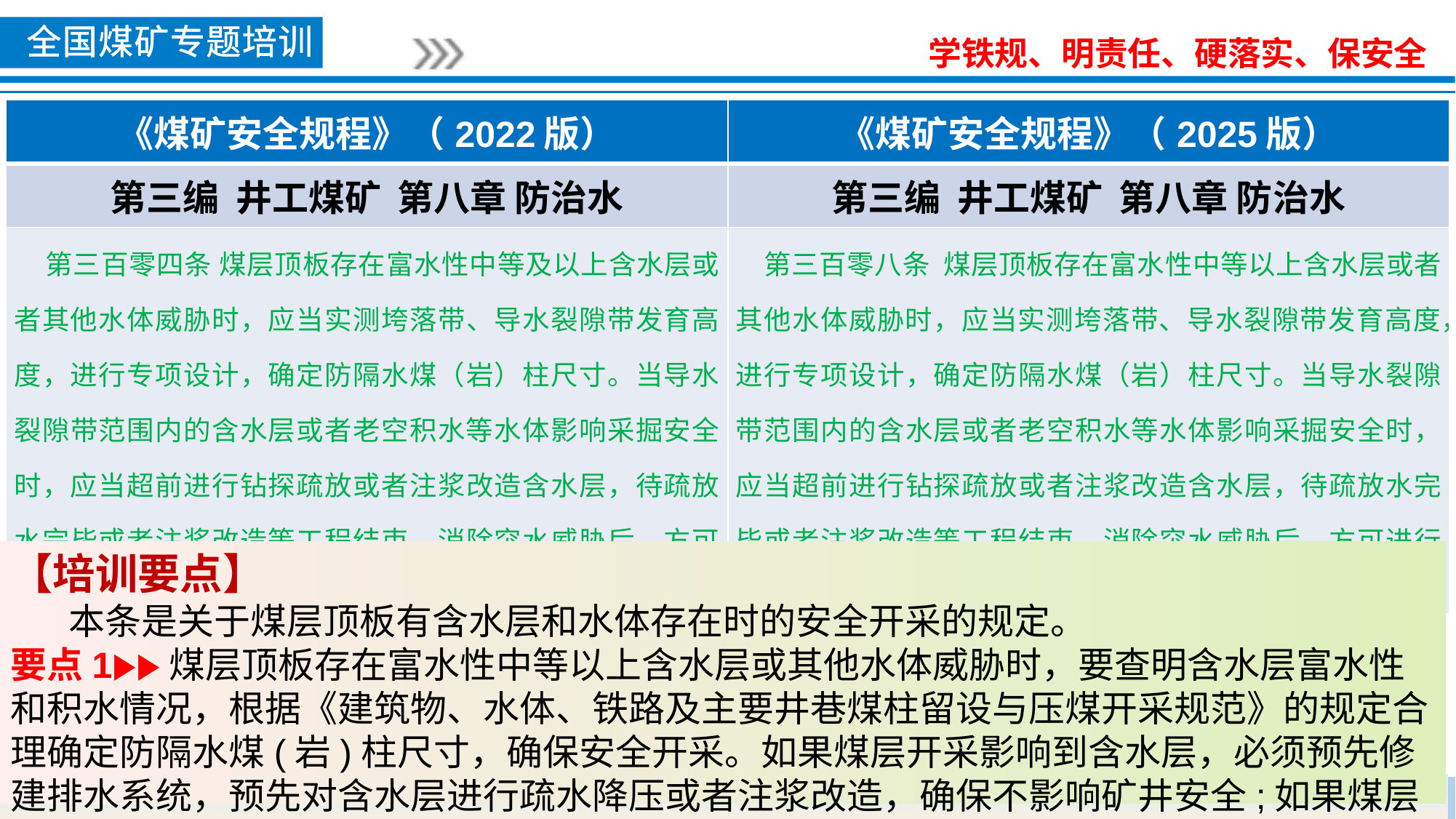

| 《煤矿安全规程》（2022版） | 《煤矿安全规程》（2025版） |
| --- | --- |
| 第三编 井工煤矿 第八章 防治水 | 第三编 井工煤矿 第八章 防治水 |
| 第三百零四条 煤层顶板存在富水性中等及以上含水层或者其他水体威胁时，应当实测垮落带、导水裂隙带发育高度，进行专项设计，确定防隔水煤（岩）柱尺寸。当导水裂隙带范围内的含水层或者老空积水等水体影响采掘安全时，应当超前进行钻探疏放或者注浆改造含水层，待疏放水完毕或者注浆改造等工程结束、消除突水威胁后，方可进行采掘活动。 | 第三百零八条 煤层顶板存在富水性中等以上含水层或者其他水体威胁时，应当实测垮落带、导水裂隙带发育高度，进行专项设计，确定防隔水煤（岩）柱尺寸。当导水裂隙带范围内的含水层或者老空积水等水体影响采掘安全时，应当超前进行钻探疏放或者注浆改造含水层，待疏放水完毕或者注浆改造等工程结束、消除突水威胁后，方可进行采掘活动。 |
【培训要点】
      本条是关于煤层顶板有含水层和水体存在时的安全开采的规定。
要点1▶▶煤层顶板存在富水性中等以上含水层或其他水体威胁时，要查明含水层富水性和积水情况，根据《建筑物、水体、铁路及主要井巷煤柱留设与压煤开采规范》的规定合理确定防隔水煤(岩)柱尺寸，确保安全开采。如果煤层开采影响到含水层，必须预先修建排水系统，预先对含水层进行疏水降压或者注浆改造，确保不影响矿井安全;如果煤层上